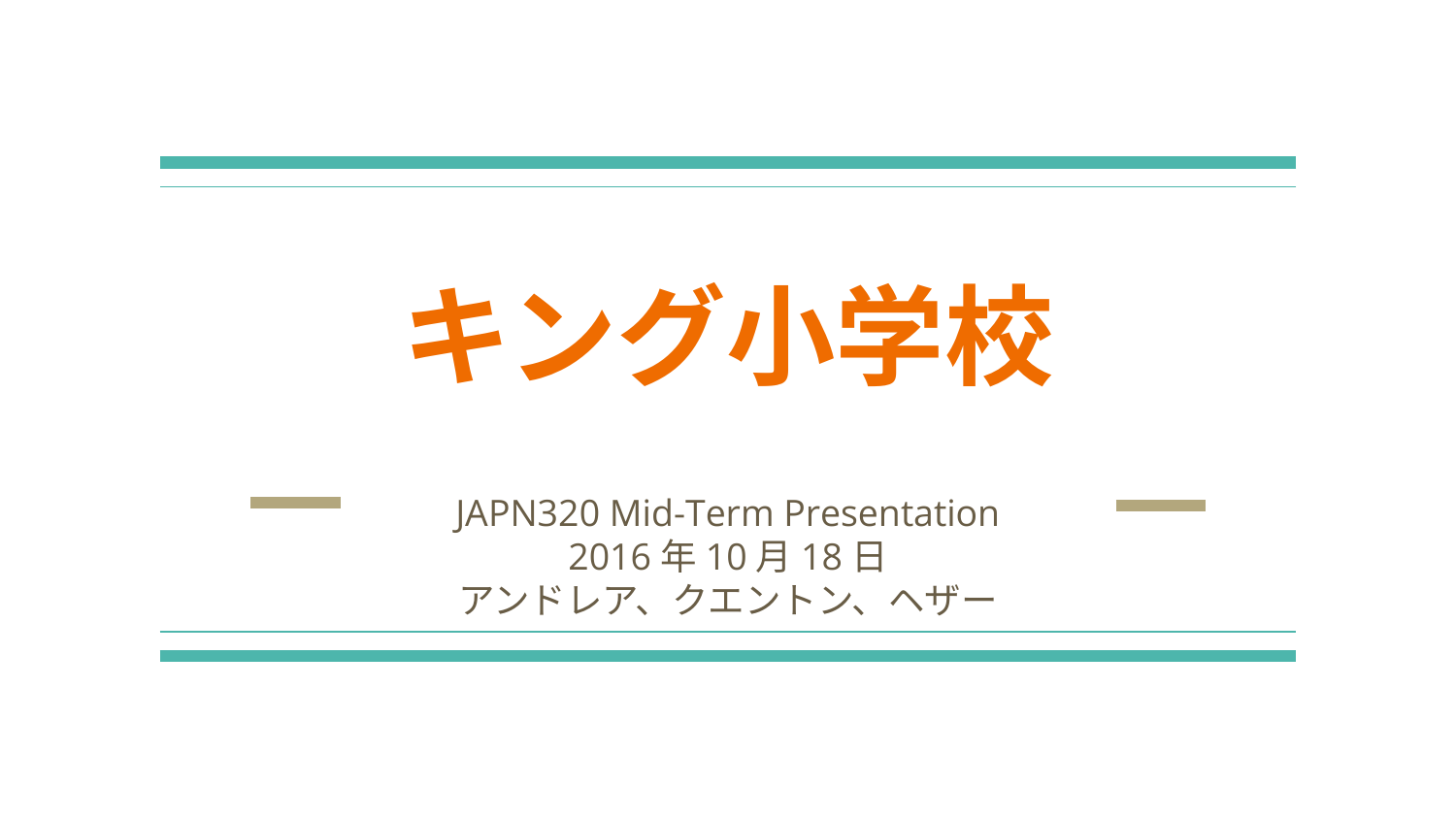

# キング小学校
JAPN320 Mid-Term Presentation
2016年10月18日
アンドレア、クエントン、ヘザー